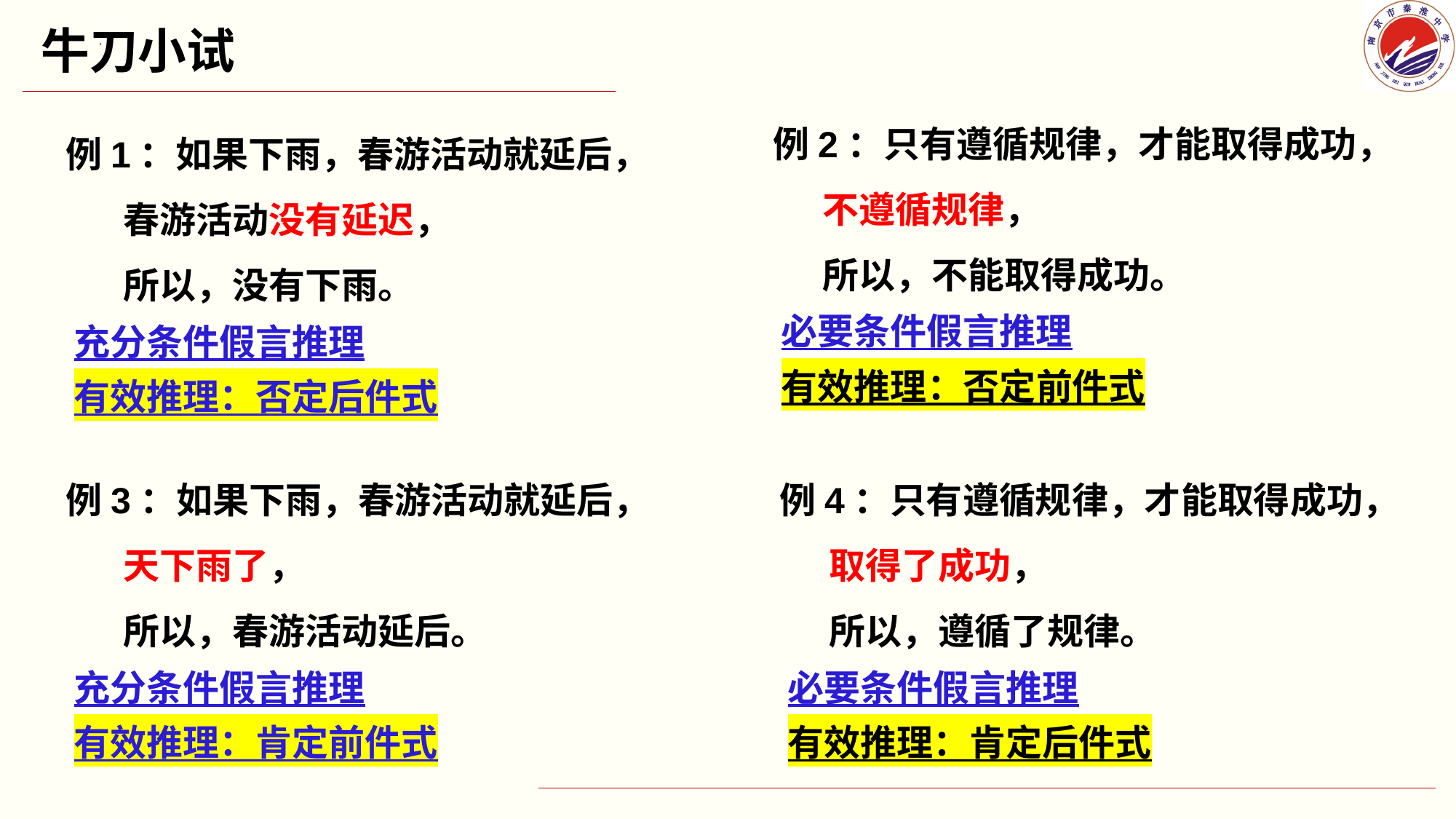

牛刀小试
例2：只有遵循规律，才能取得成功，
     不遵循规律，
     所以，不能取得成功。
例1：如果下雨，春游活动就延后，
      春游活动没有延迟，
      所以，没有下雨。
必要条件假言推理
充分条件假言推理
有效推理：否定前件式
有效推理：否定后件式
例3：如果下雨，春游活动就延后，
      天下雨了，
      所以，春游活动延后。
例4：只有遵循规律，才能取得成功，
     取得了成功，
     所以，遵循了规律。
充分条件假言推理
必要条件假言推理
有效推理：肯定后件式
有效推理：肯定前件式